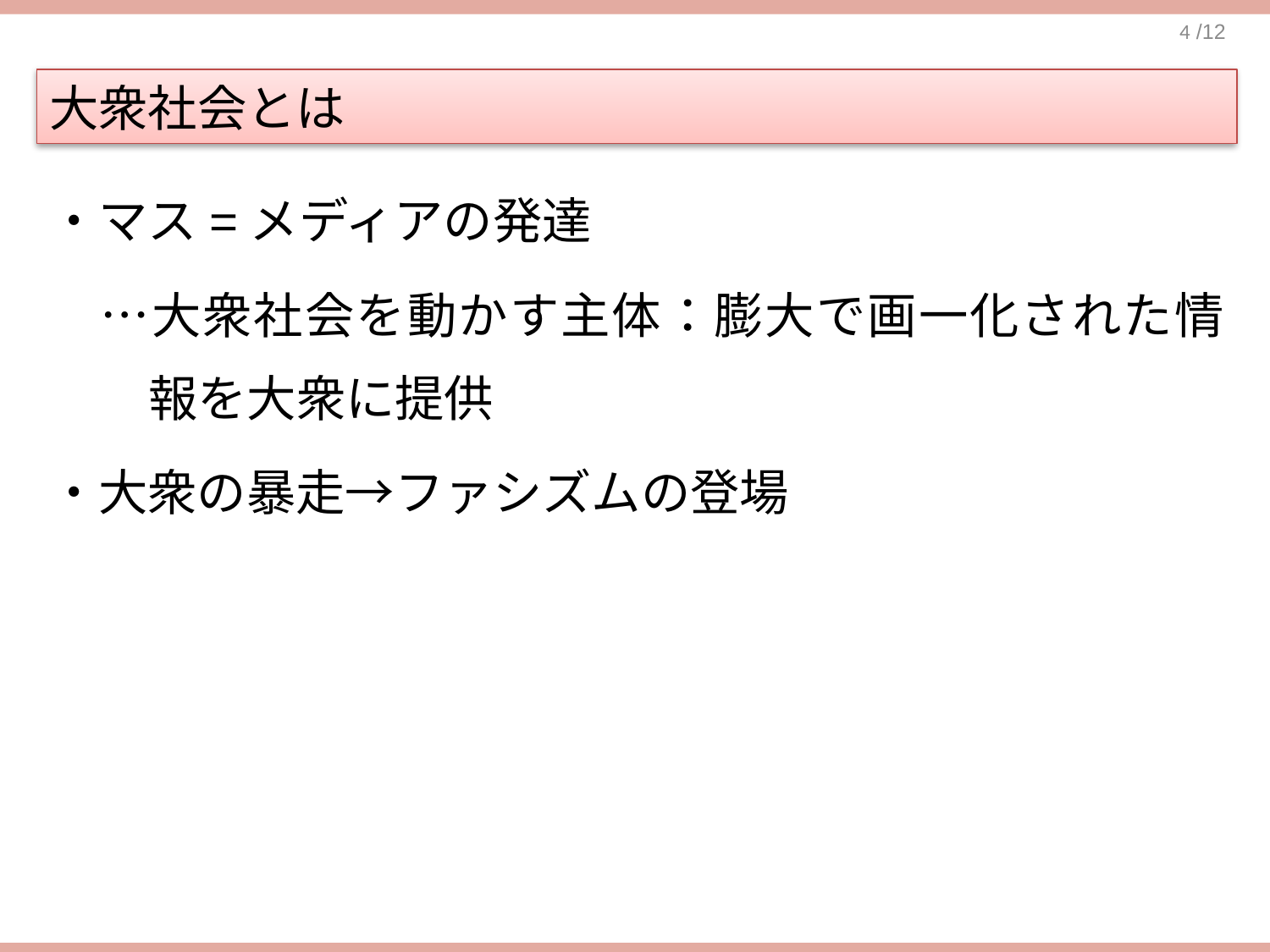

大衆社会とは
・マス=メディアの発達
　…大衆社会を動かす主体：膨大で画一化された情報を大衆に提供
・大衆の暴走→ファシズムの登場